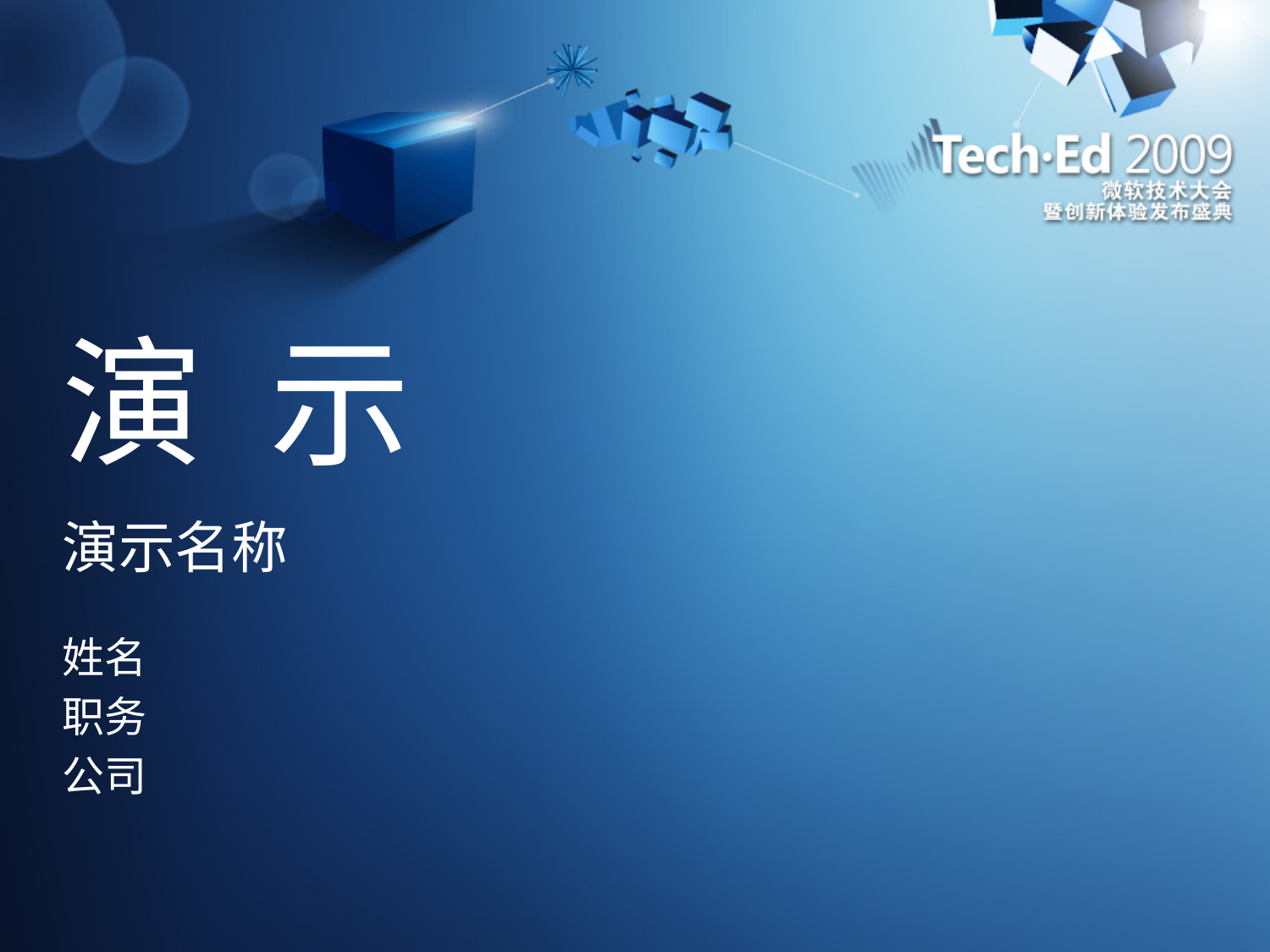

# 演 示
演示名称
姓名
职务
公司